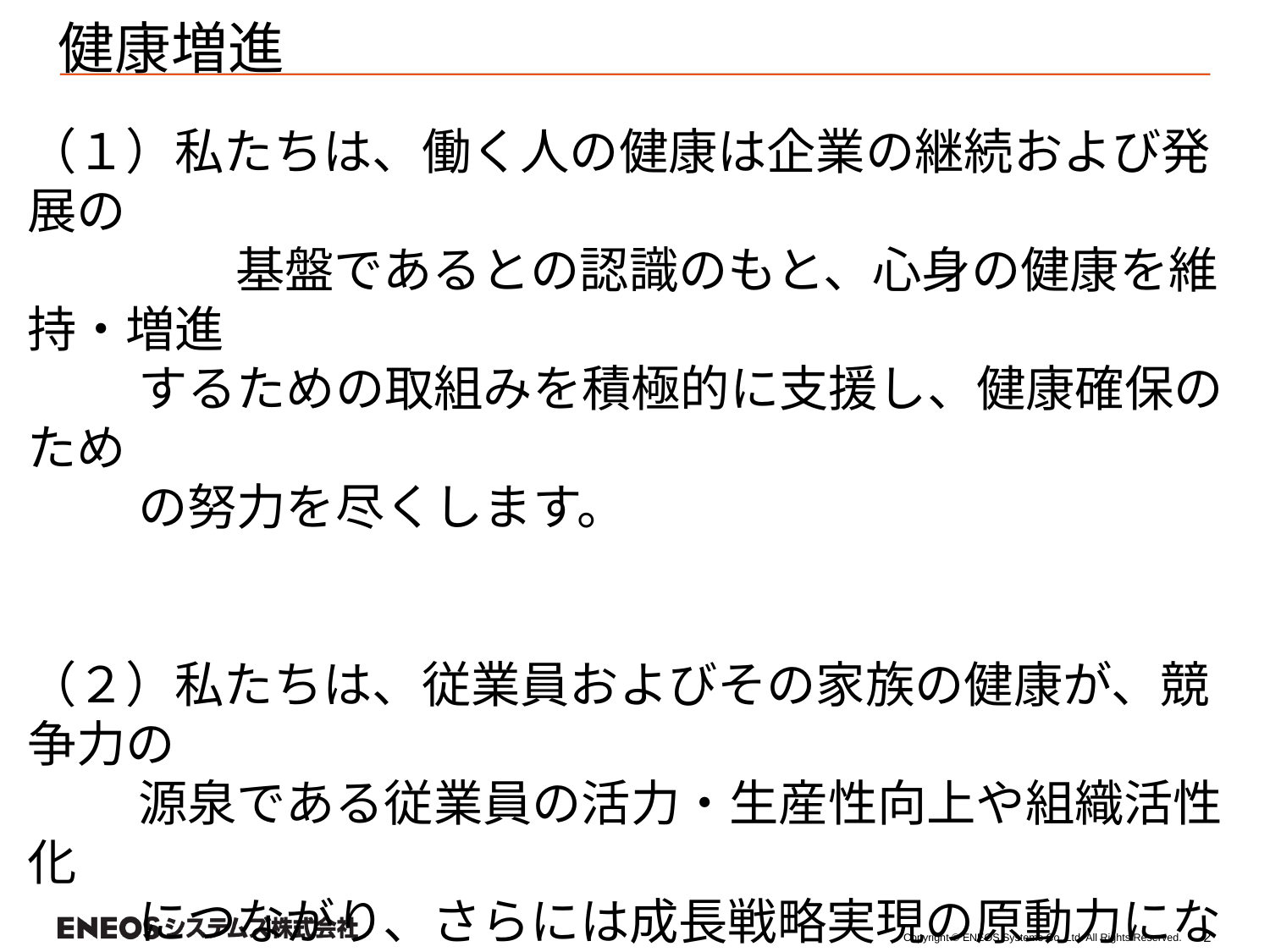

# 健康増進
（１）私たちは、働く人の健康は企業の継続および発展の
　　　　 基盤であるとの認識のもと、心身の健康を維持・増進
         するための取組みを積極的に支援し、健康確保のため
         の努力を尽くします。

（２）私たちは、従業員およびその家族の健康が、競争力の
         源泉である従業員の活力・生産性向上や組織活性化
         につながり、さらには成長戦略実現の原動力になると考
　　　　 えています。
2
Copyright © ENEOS Systems Co.,Ltd. All Rights Reserved.